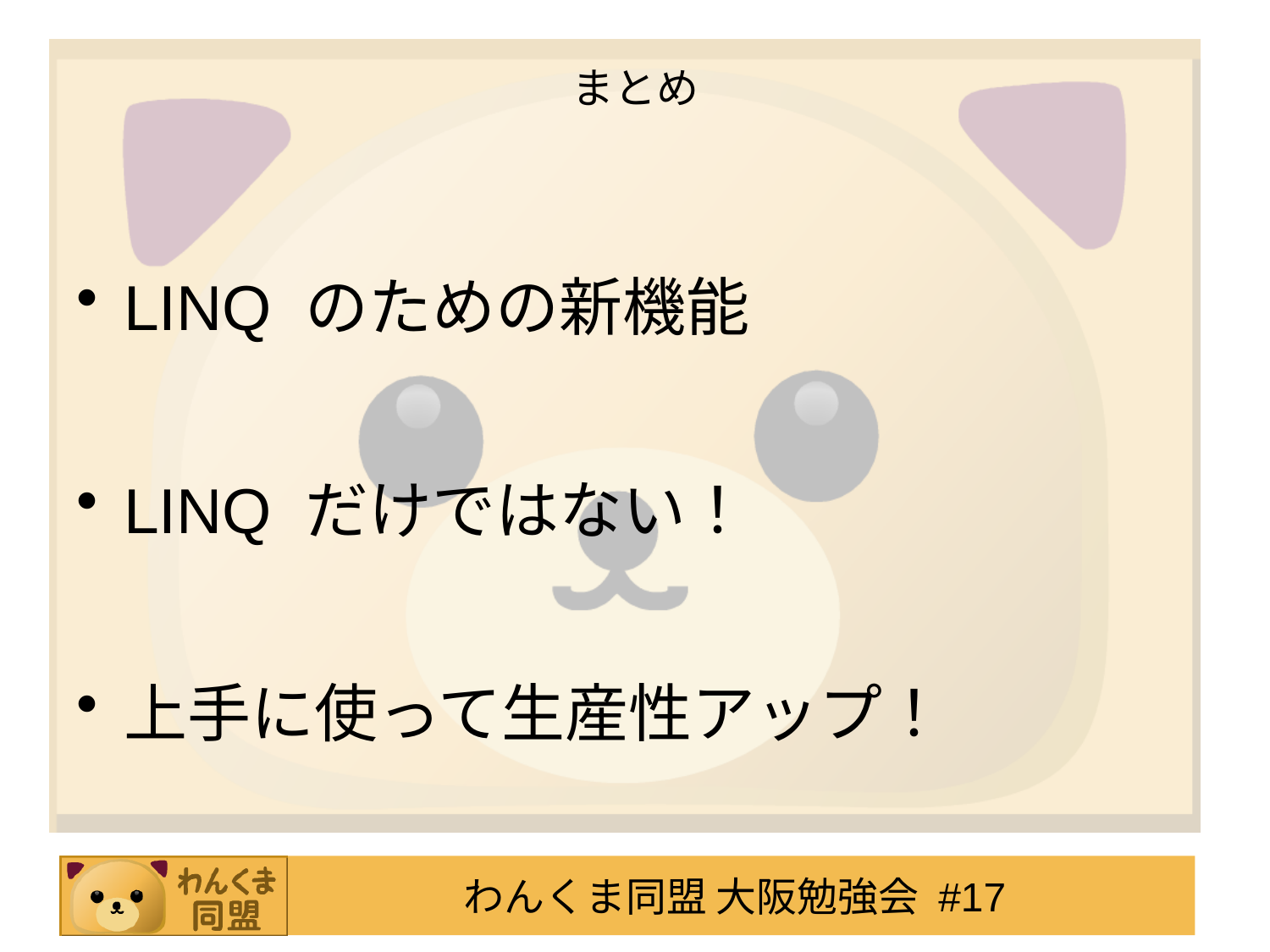

# まとめ
LINQ のための新機能
LINQ だけではない！
上手に使って生産性アップ！